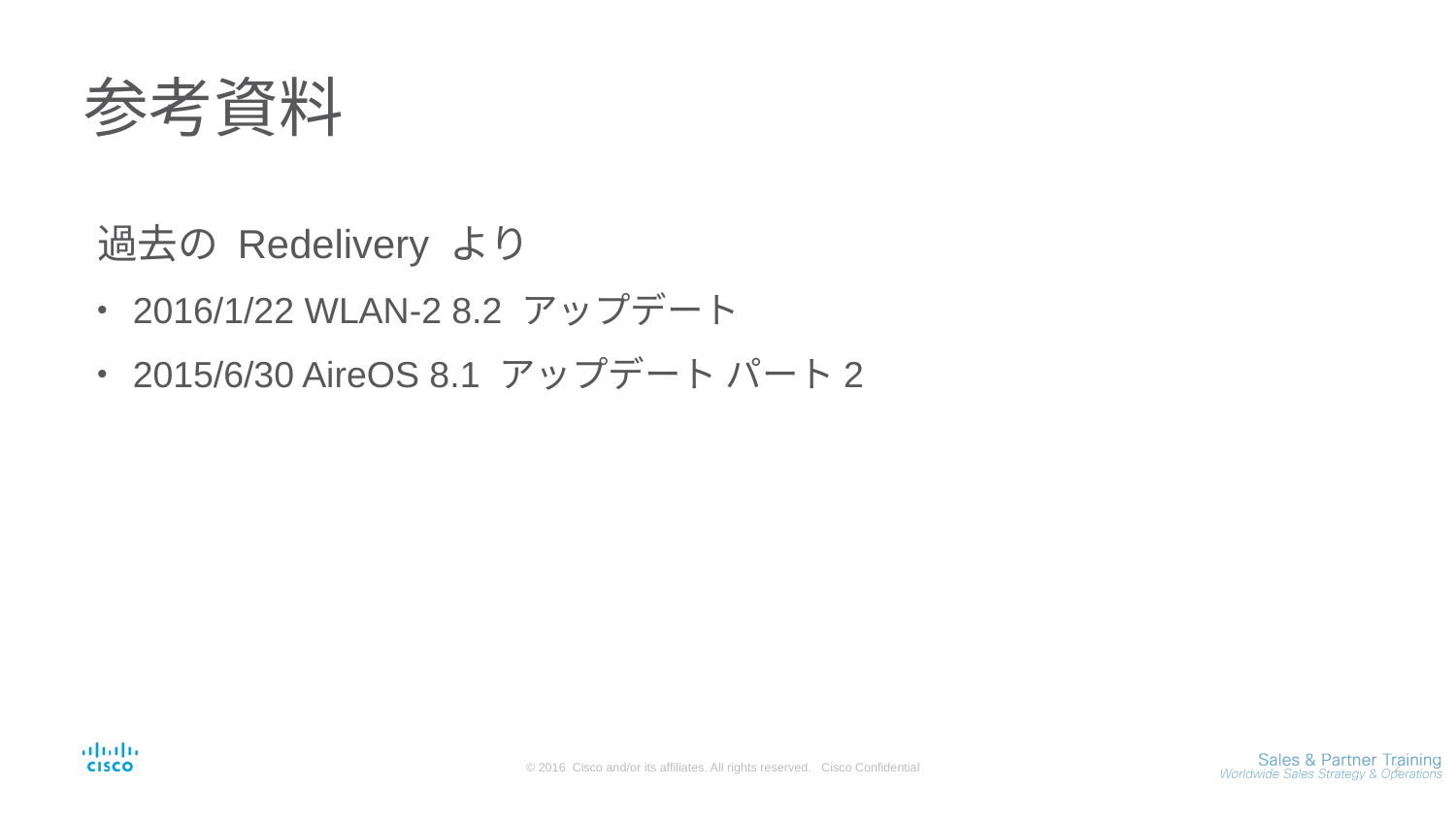

# 参考資料
過去の Redelivery より
2016/1/22 WLAN-2 8.2 アップデート
2015/6/30 AireOS 8.1 アップデート パート2